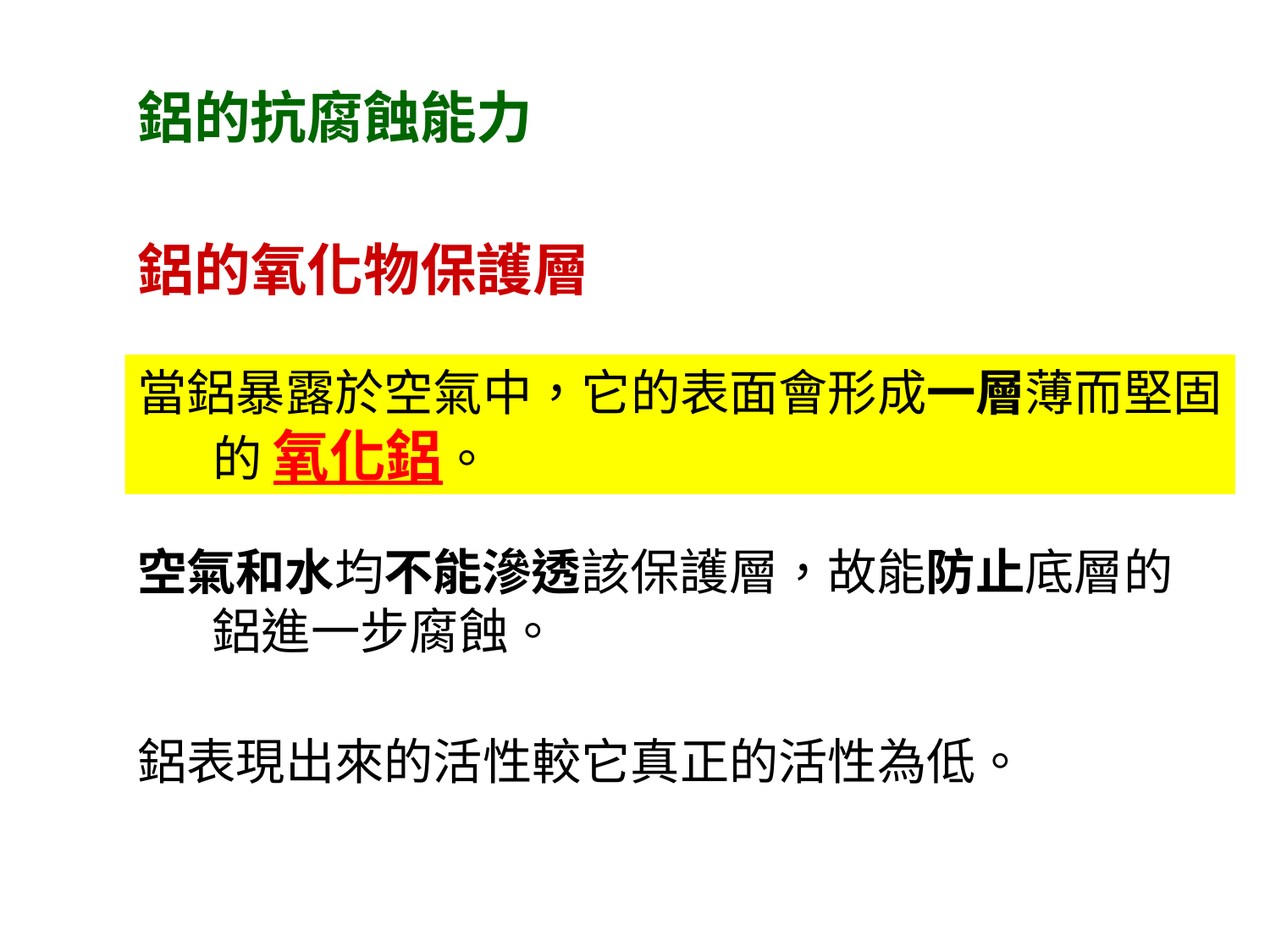

鋁的抗腐蝕能力
鋁的氧化物保護層
當鋁暴露於空氣中，它的表面會形成一層薄而堅固的 氧化鋁。
空氣和水均不能滲透該保護層，故能防止底層的鋁進一步腐蝕。
鋁表現出來的活性較它真正的活性為低。